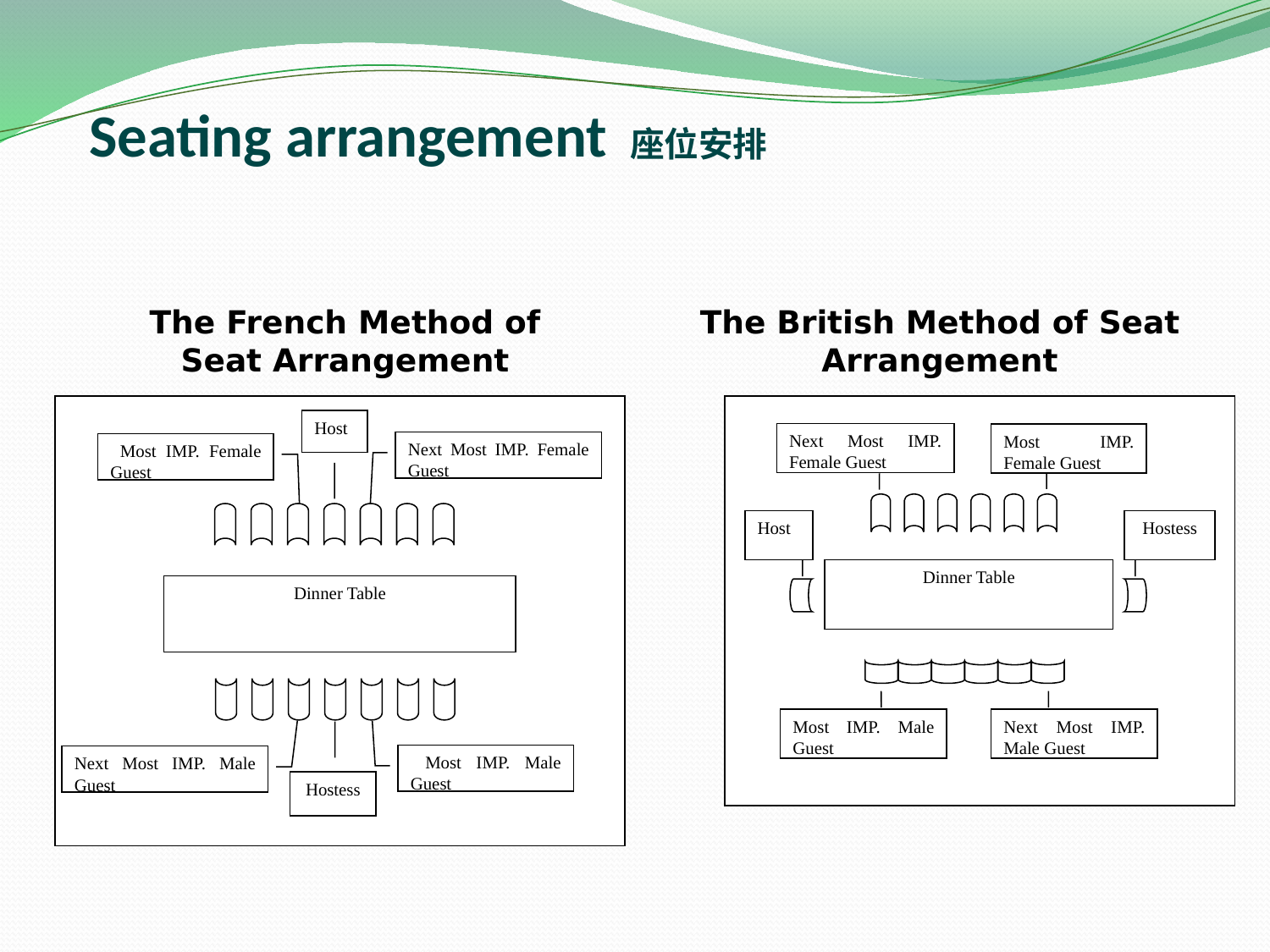

# Seating arrangement 座位安排
The French Method of Seat Arrangement
The British Method of Seat Arrangement

Next Most IMP. Female Guest

Most IMP. Female Guest

Dinner Table

Most IMP. Male Guest

Next Most IMP. Male Guest

Host
Next Most IMP. Female Guest
 Most IMP. Female Guest

Host
Hostess

Dinner Table

 Most IMP. Male Guest
Next Most IMP. Male Guest
Hostess